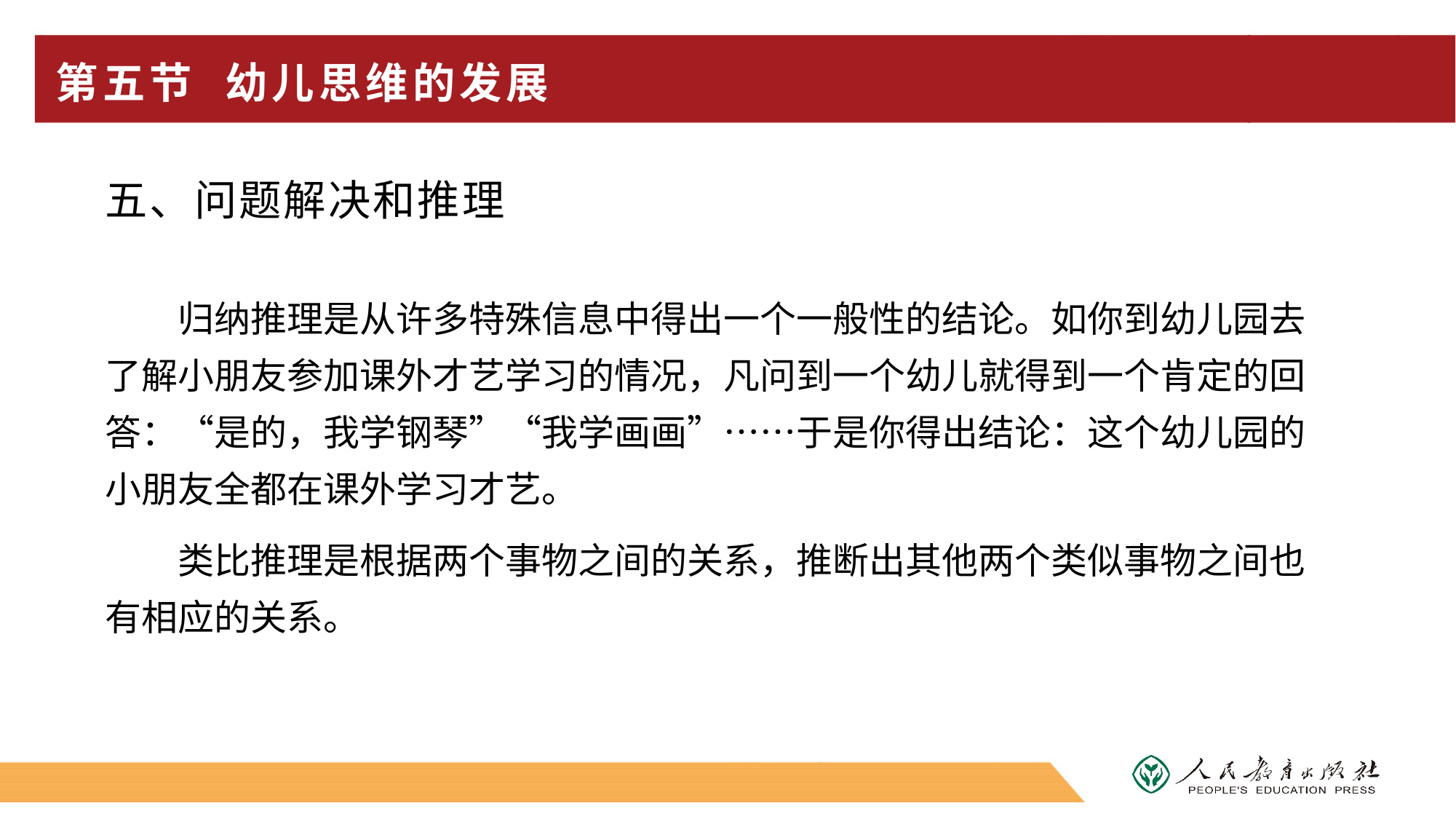

# 第五节  幼儿思维的发展
五、问题解决和推理
归纳推理是从许多特殊信息中得出一个一般性的结论。如你到幼儿园去了解小朋友参加课外才艺学习的情况，凡问到一个幼儿就得到一个肯定的回答：“是的，我学钢琴”“我学画画”……于是你得出结论：这个幼儿园的小朋友全都在课外学习才艺。
类比推理是根据两个事物之间的关系，推断出其他两个类似事物之间也有相应的关系。